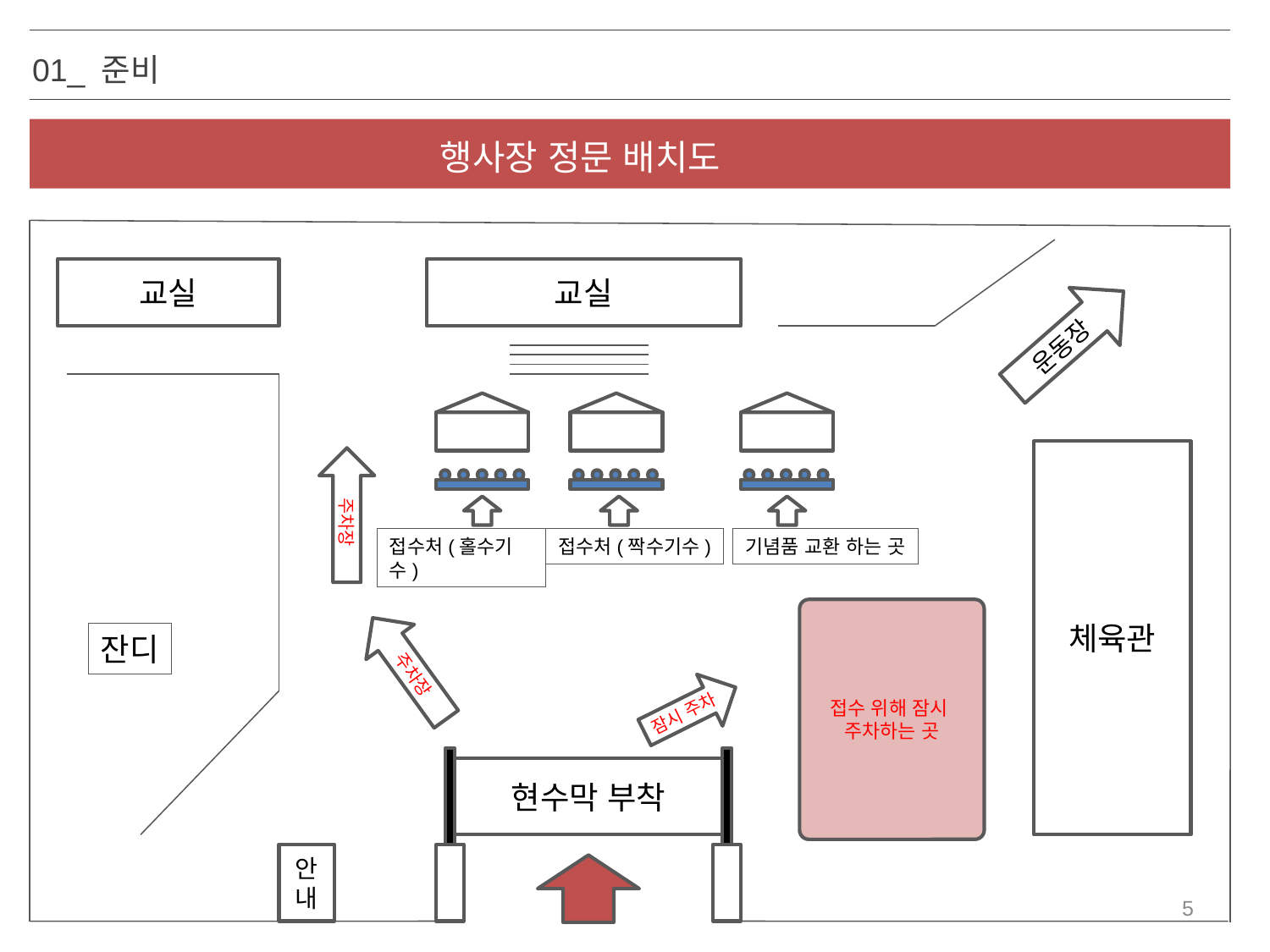

01_ 준비

행사장 정문 배치도
교실
교실
운동장

체육관

주차장

접수처(홀수기수)
접수처(짝수기수)
기념품 교환 하는 곳
접수 위해 잠시
주차하는 곳
잔디
주차장
잠시 주차

현수막 부착
안내

5